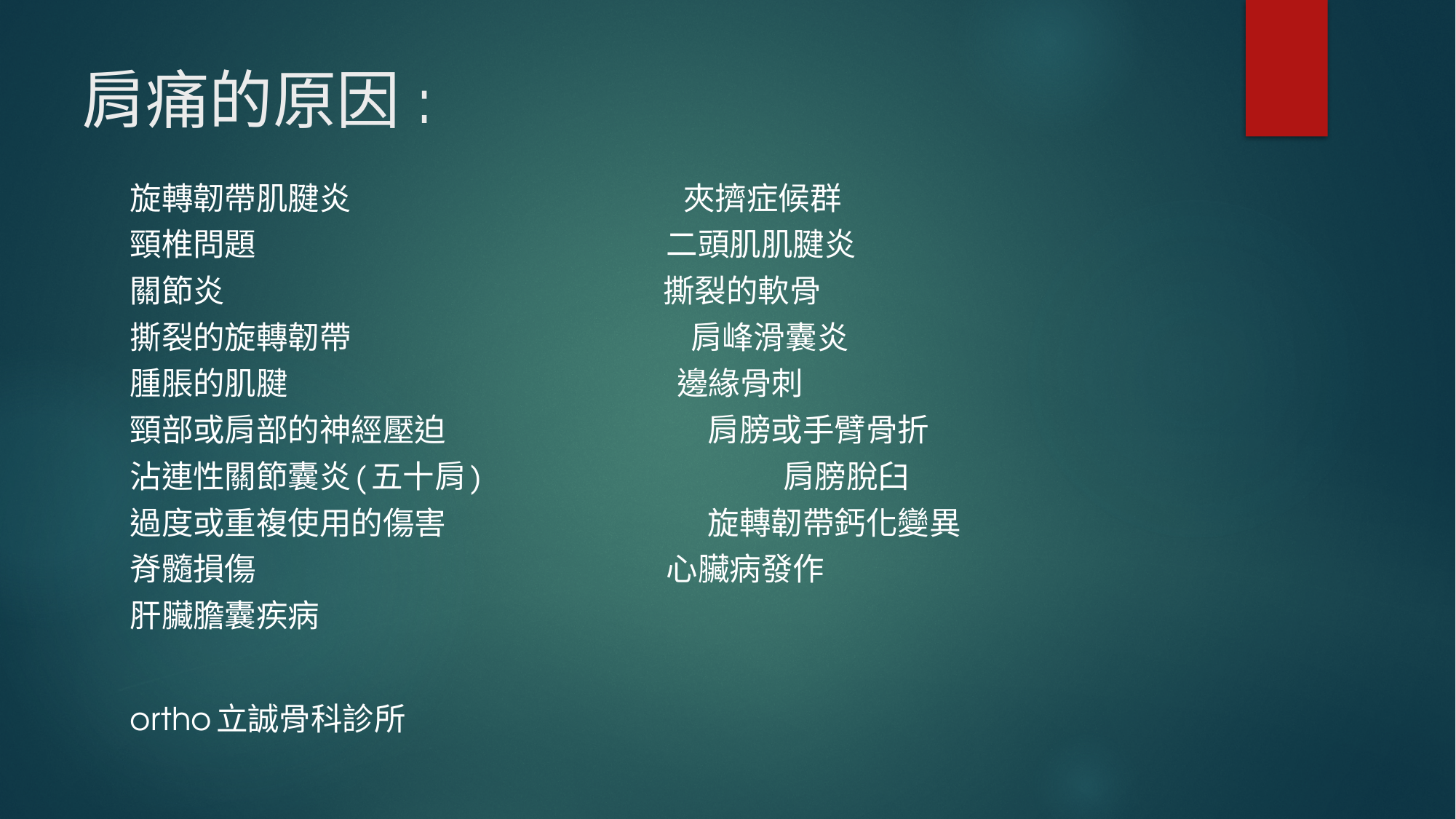

# 肩痛的原因:
旋轉韌帶肌腱炎                                               夾擠症候群
頸椎問題                                                          二頭肌肌腱炎
關節炎                                                              撕裂的軟骨
撕裂的旋轉韌帶                                                肩峰滑囊炎
腫脹的肌腱                                                       邊緣骨刺
頸部或肩部的神經壓迫                                     肩膀或手臂骨折
沾連性關節囊炎(五十肩)                                  肩膀脫臼
過度或重複使用的傷害                                     旋轉韌帶鈣化變異
脊髓損傷                                                          心臟病發作
肝臟膽囊疾病

ortho立誠骨科診所